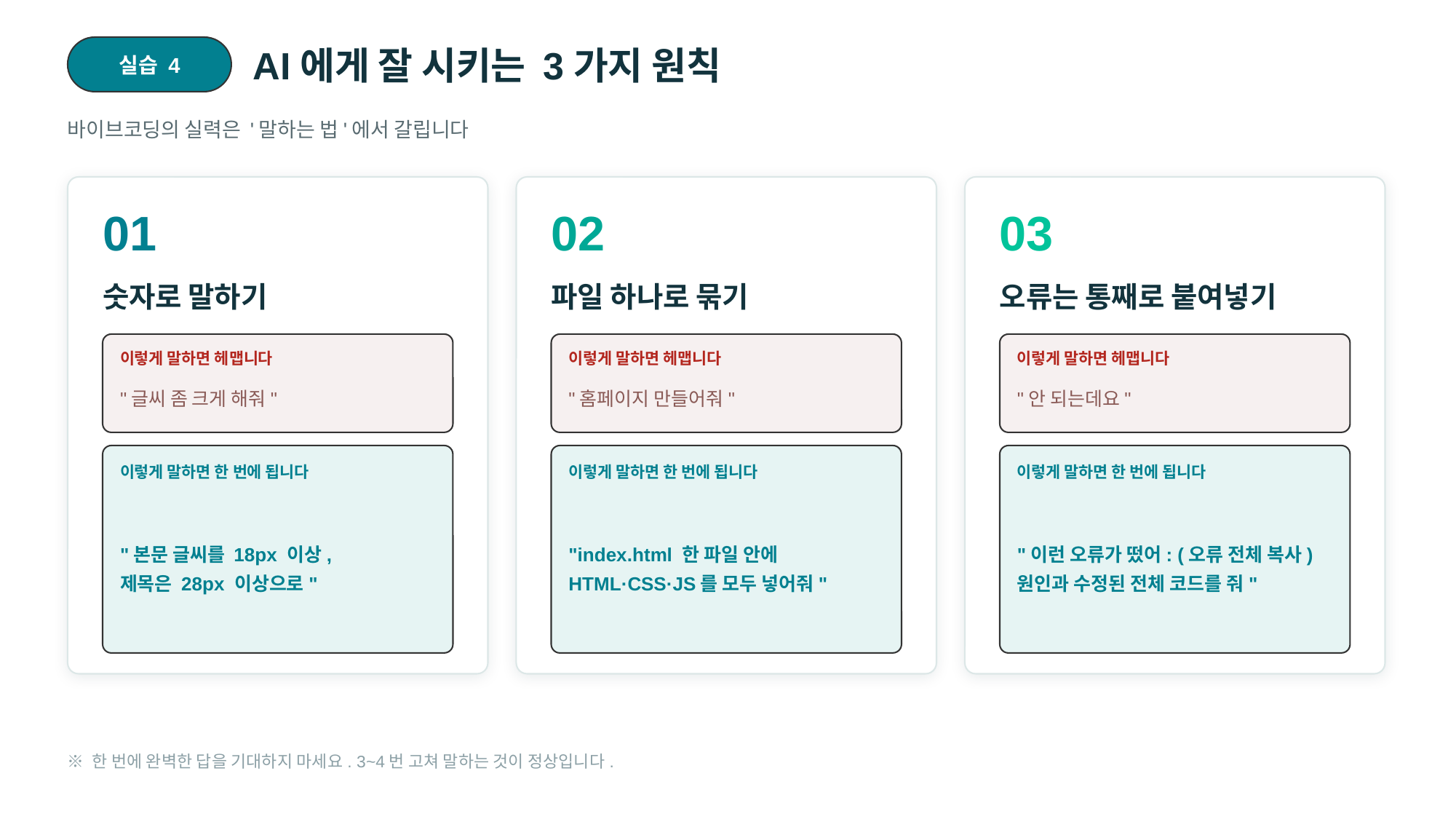

실습 4
AI에게 잘 시키는 3가지 원칙
바이브코딩의 실력은 '말하는 법'에서 갈립니다

01
02
03
숫자로 말하기
파일 하나로 묶기
오류는 통째로 붙여넣기

이렇게 말하면 헤맵니다
이렇게 말하면 헤맵니다
이렇게 말하면 헤맵니다
"글씨 좀 크게 해줘"
"홈페이지 만들어줘"
"안 되는데요"

이렇게 말하면 한 번에 됩니다
이렇게 말하면 한 번에 됩니다
이렇게 말하면 한 번에 됩니다
"본문 글씨를 18px 이상,
제목은 28px 이상으로"
"index.html 한 파일 안에
HTML·CSS·JS를 모두 넣어줘"
"이런 오류가 떴어: (오류 전체 복사)
원인과 수정된 전체 코드를 줘"
※ 한 번에 완벽한 답을 기대하지 마세요. 3~4번 고쳐 말하는 것이 정상입니다.